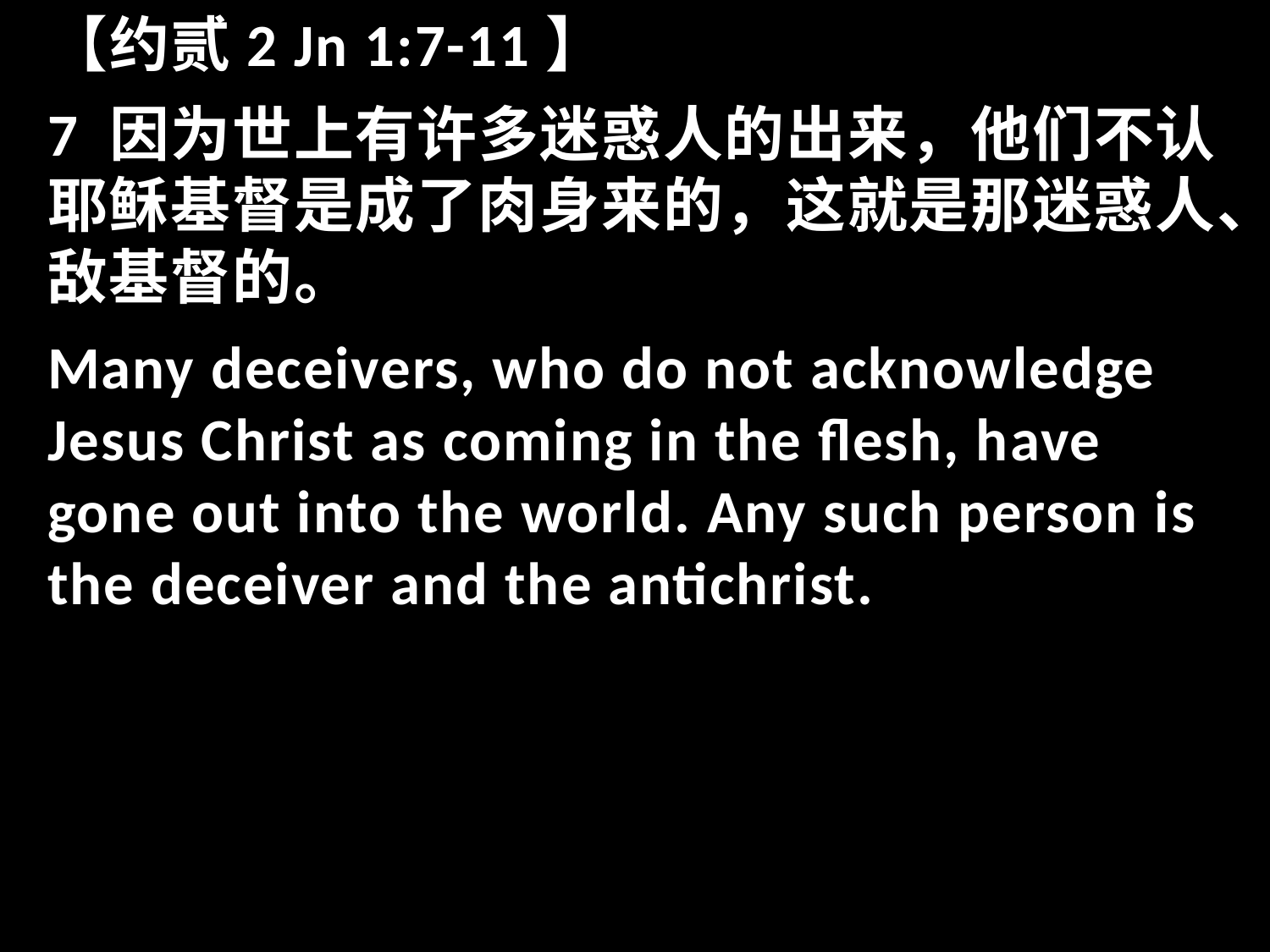

【约贰2 Jn 1:7-11】
7 因为世上有许多迷惑人的出来，他们不认耶稣基督是成了肉身来的，这就是那迷惑人、敌基督的。
Many deceivers, who do not acknowledge Jesus Christ as coming in the flesh, have gone out into the world. Any such person is the deceiver and the antichrist.